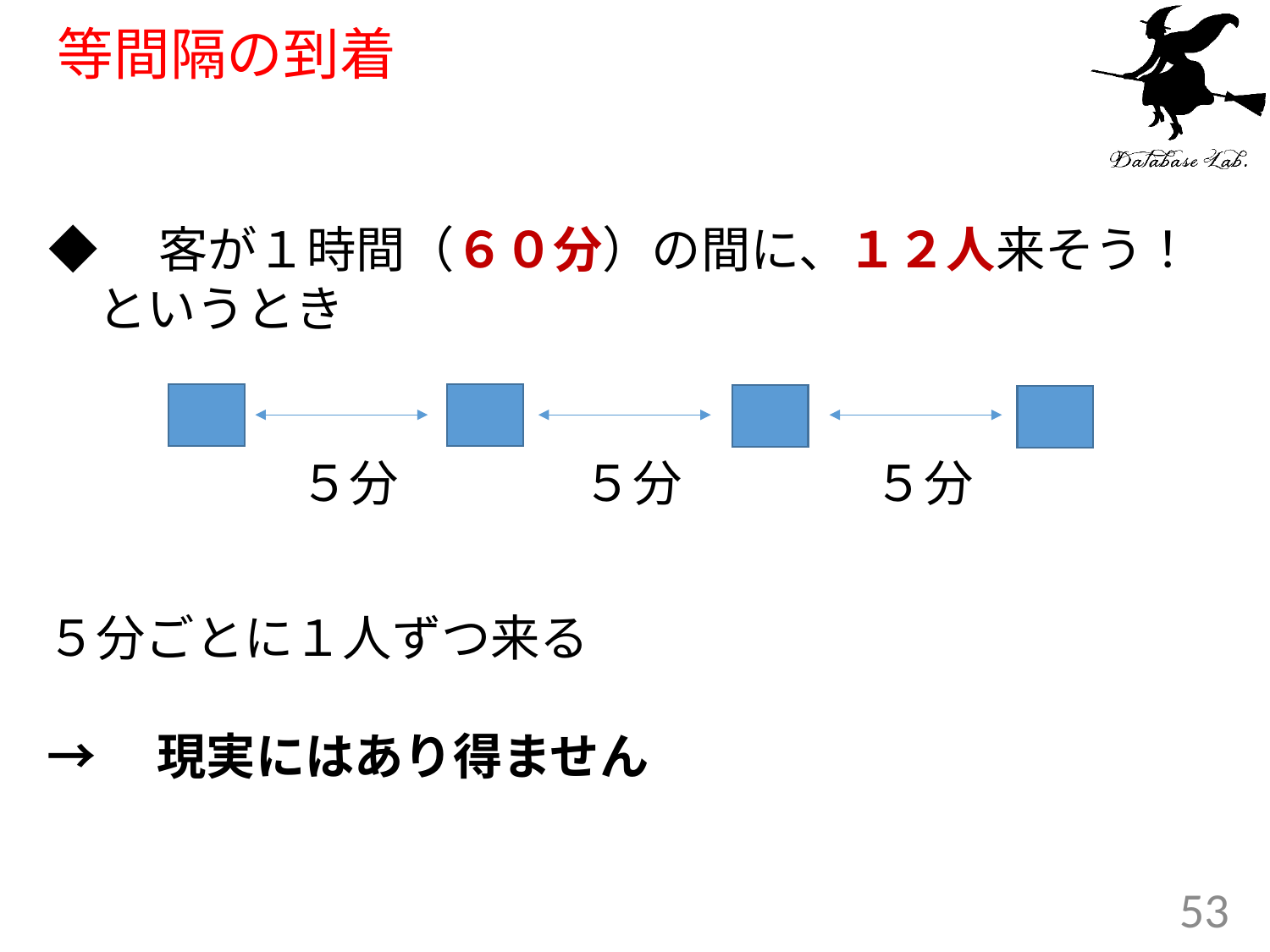

# 等間隔の到着
◆　客が１時間（６０分）の間に、１２人来そう！　というとき

５分
５分
５分
５分ごとに１人ずつ来る

→　現実にはあり得ません
53